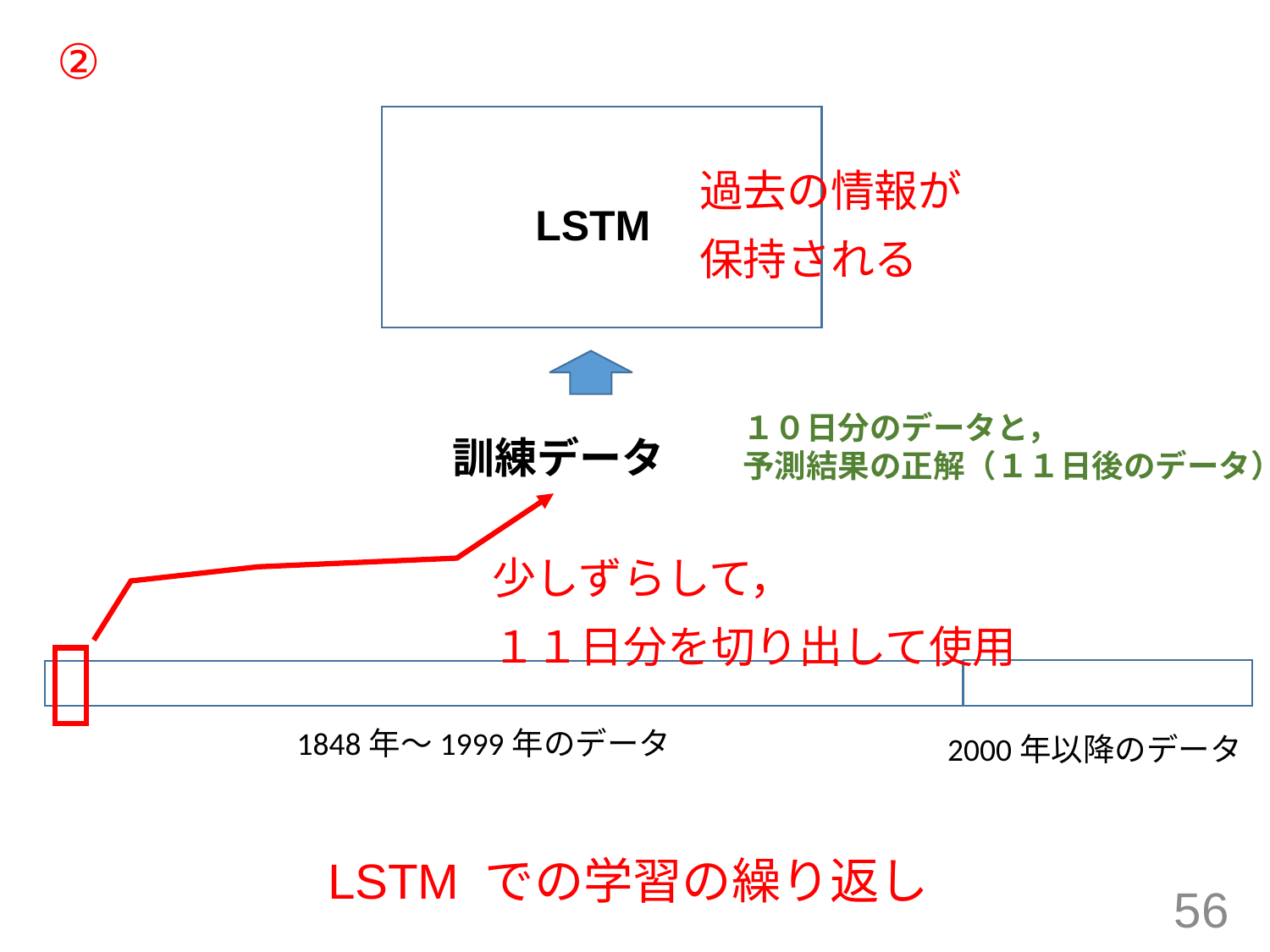

# ②

過去の情報が
保持される
LSTM

１０日分のデータと，
予測結果の正解（１１日後のデータ）
訓練データ

少しずらして，
１１日分を切り出して使用

1848年～1999年のデータ
2000年以降のデータ
LSTM での学習の繰り返し
56